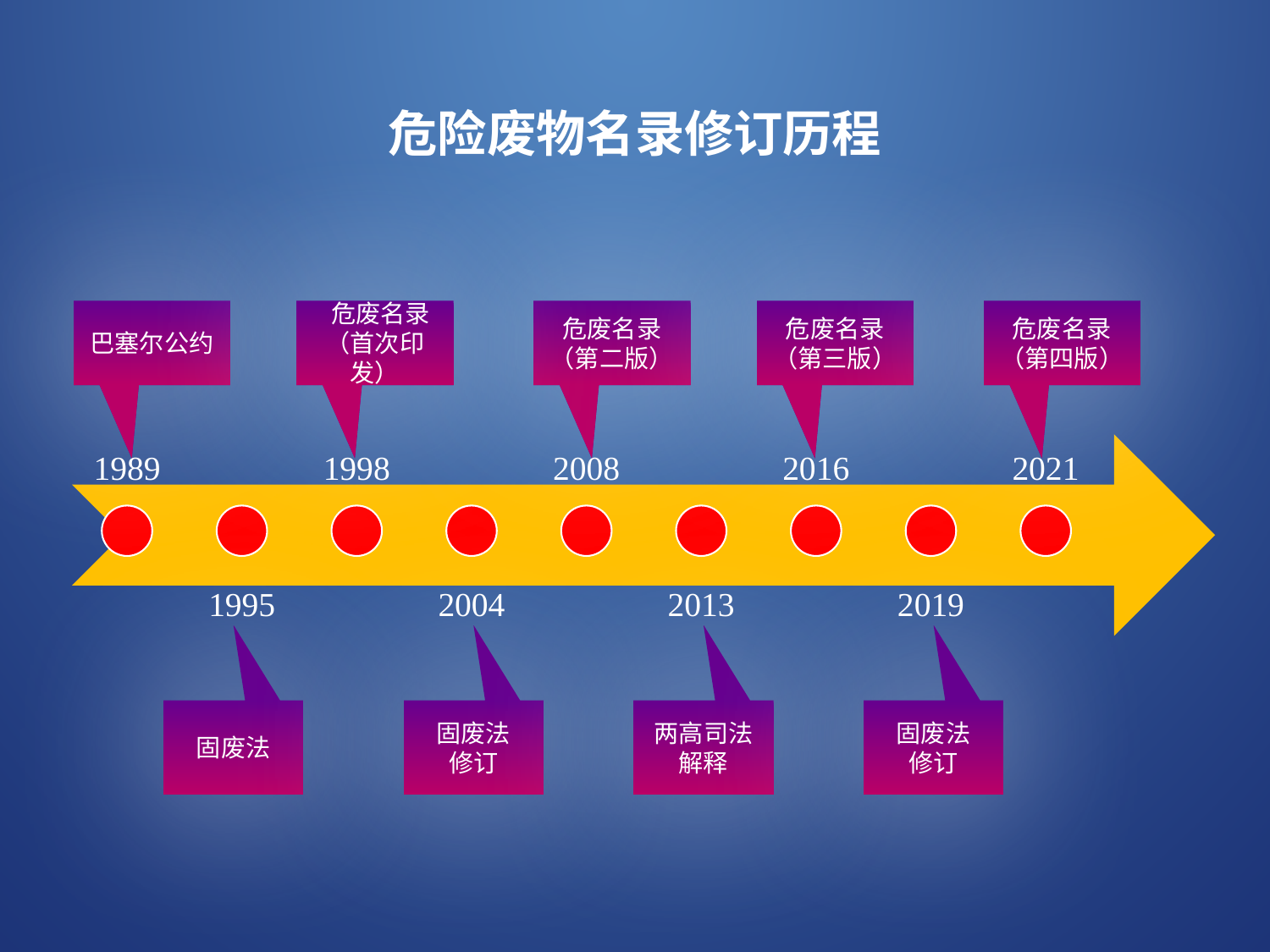

危险废物名录修订历程
1989
1995
1998
2004
2008
2013
2016
2019
2021
巴塞尔公约
 危废名录
（首次印发）
危废名录
（第二版）
危废名录
（第三版）
危废名录
（第四版）
固废法
固废法
修订
两高司法
解释
固废法
修订